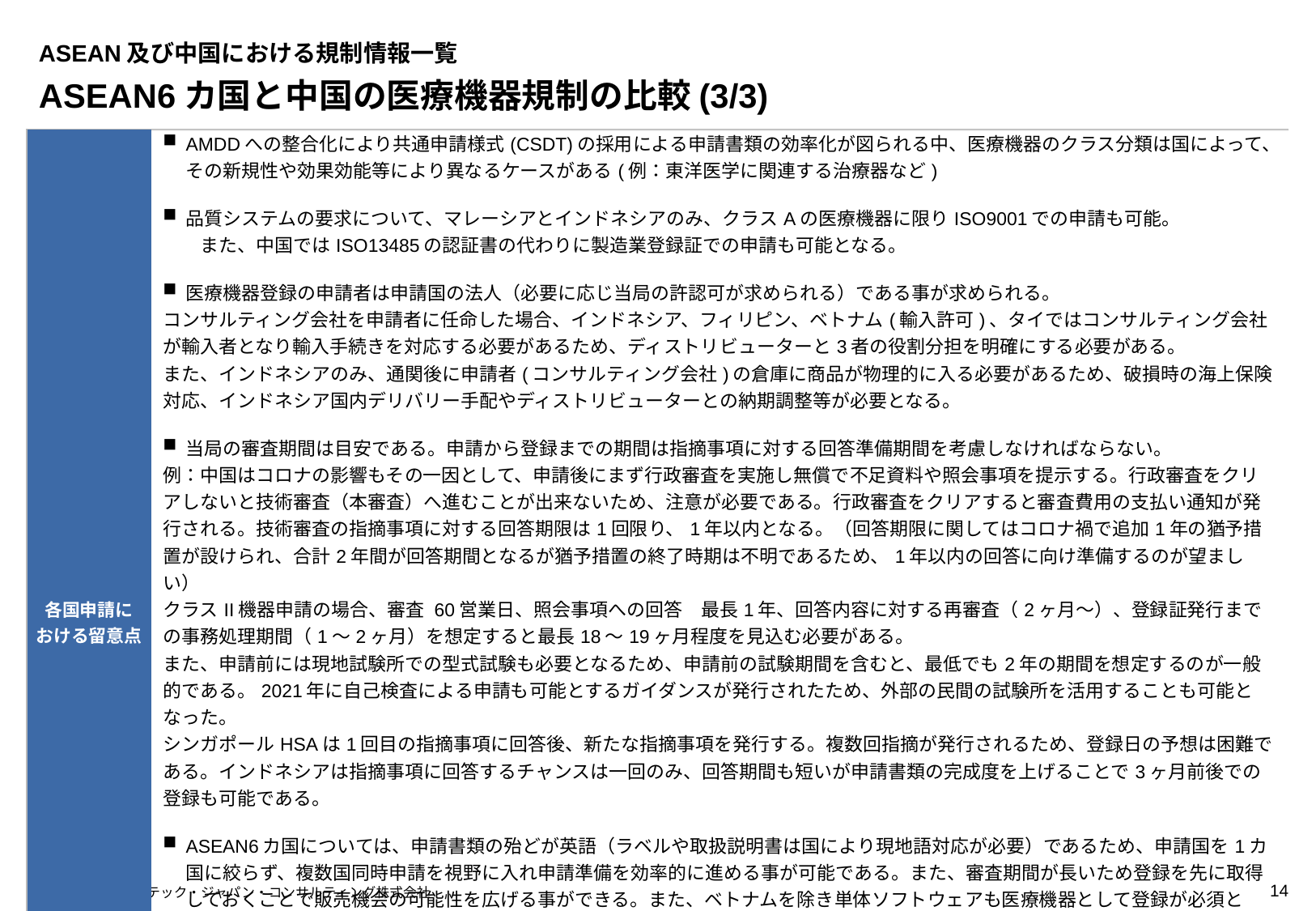

# ASEAN及び中国における規制情報一覧
ASEAN6カ国と中国の医療機器規制の比較(3/3)
| 各国申請に おける留意点 | AMDDへの整合化により共通申請様式(CSDT)の採用による申請書類の効率化が図られる中、医療機器のクラス分類は国によって、その新規性や効果効能等により異なるケースがある(例：東洋医学に関連する治療器など) 品質システムの要求について、マレーシアとインドネシアのみ、クラスAの医療機器に限りISO9001での申請も可能。 　　また、中国ではISO13485の認証書の代わりに製造業登録証での申請も可能となる。 医療機器登録の申請者は申請国の法人（必要に応じ当局の許認可が求められる）である事が求められる。 コンサルティング会社を申請者に任命した場合、インドネシア、フィリピン、ベトナム(輸入許可)、タイではコンサルティング会社が輸入者となり輸入手続きを対応する必要があるため、ディストリビューターと3者の役割分担を明確にする必要がある。 また、インドネシアのみ、通関後に申請者(コンサルティング会社)の倉庫に商品が物理的に入る必要があるため、破損時の海上保険対応、インドネシア国内デリバリー手配やディストリビューターとの納期調整等が必要となる。 当局の審査期間は目安である。申請から登録までの期間は指摘事項に対する回答準備期間を考慮しなければならない。 例：中国はコロナの影響もその一因として、申請後にまず行政審査を実施し無償で不足資料や照会事項を提示する。行政審査をクリアしないと技術審査（本審査）へ進むことが出来ないため、注意が必要である。行政審査をクリアすると審査費用の支払い通知が発行される。技術審査の指摘事項に対する回答期限は1回限り、1年以内となる。（回答期限に関してはコロナ禍で追加1年の猶予措置が設けられ、合計2年間が回答期間となるが猶予措置の終了時期は不明であるため、1年以内の回答に向け準備するのが望ましい） クラスII機器申請の場合、審査 60営業日、照会事項への回答　最長1年、回答内容に対する再審査（2ヶ月〜）、登録証発行までの事務処理期間（1～2ヶ月）を想定すると最長18〜19ヶ月程度を見込む必要がある。 また、申請前には現地試験所での型式試験も必要となるため、申請前の試験期間を含むと、最低でも2年の期間を想定するのが一般的である。2021年に自己検査による申請も可能とするガイダンスが発行されたため、外部の民間の試験所を活用することも可能となった。 シンガポールHSAは1回目の指摘事項に回答後、新たな指摘事項を発行する。複数回指摘が発行されるため、登録日の予想は困難である。インドネシアは指摘事項に回答するチャンスは一回のみ、回答期間も短いが申請書類の完成度を上げることで3ヶ月前後での登録も可能である。 ASEAN6カ国については、申請書類の殆どが英語（ラベルや取扱説明書は国により現地語対応が必要）であるため、申請国を1カ国に絞らず、複数国同時申請を視野に入れ申請準備を効率的に進める事が可能である。また、審査期間が長いため登録を先に取得しておくことで販売機会の可能性を広げる事ができる。また、ベトナムを除き単体ソフトウェアも医療機器として登録が必須となっている。 中国では2022年６月1日以降、全てのクラスIII機器はUDI(機器固有識別子)登録が強制となる。ASEANにおいては、シンガポールが2022年から特定のハイリスク機器(冠動脈ステント、整形外科用人工関節、眼内レンズ)よりUDIが導入され、他のASEAN加盟国も順次導入するであろう。 インドネシア、タイ、ベトナムでは薬事登録の承継ができないため、法定代理人を変える場合には、再度新規申請が必要となる。 ※「承継」とは薬事登録の法定代理人を変更する手続きを指す |
| --- | --- |
（出所）クアルテック・ジャパン・コンサルティング株式会社